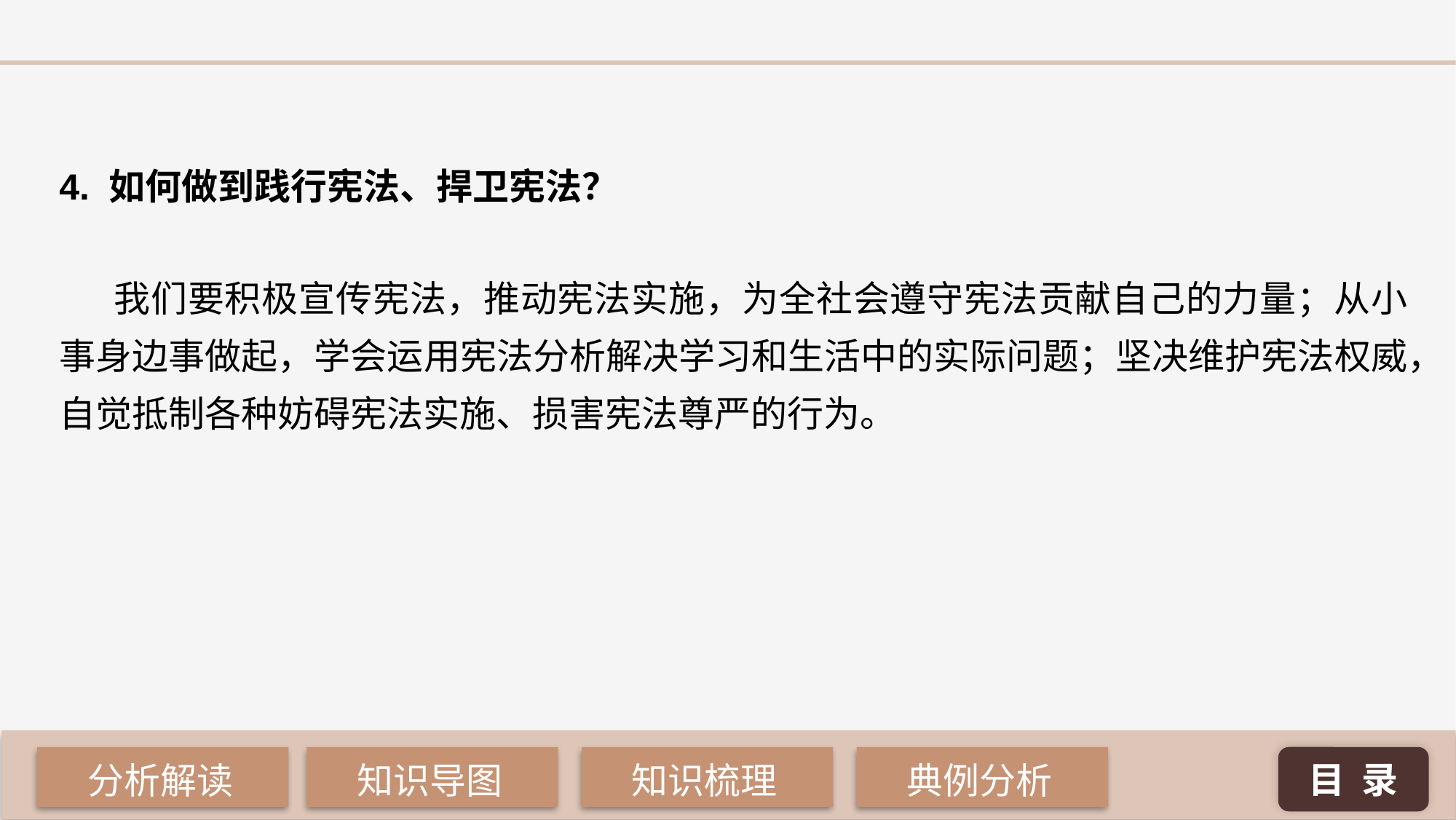

4. 如何做到践行宪法、捍卫宪法？
我们要积极宣传宪法，推动宪法实施，为全社会遵守宪法贡献自己的力量；从小事身边事做起，学会运用宪法分析解决学习和生活中的实际问题；坚决维护宪法权威，自觉抵制各种妨碍宪法实施、损害宪法尊严的行为。